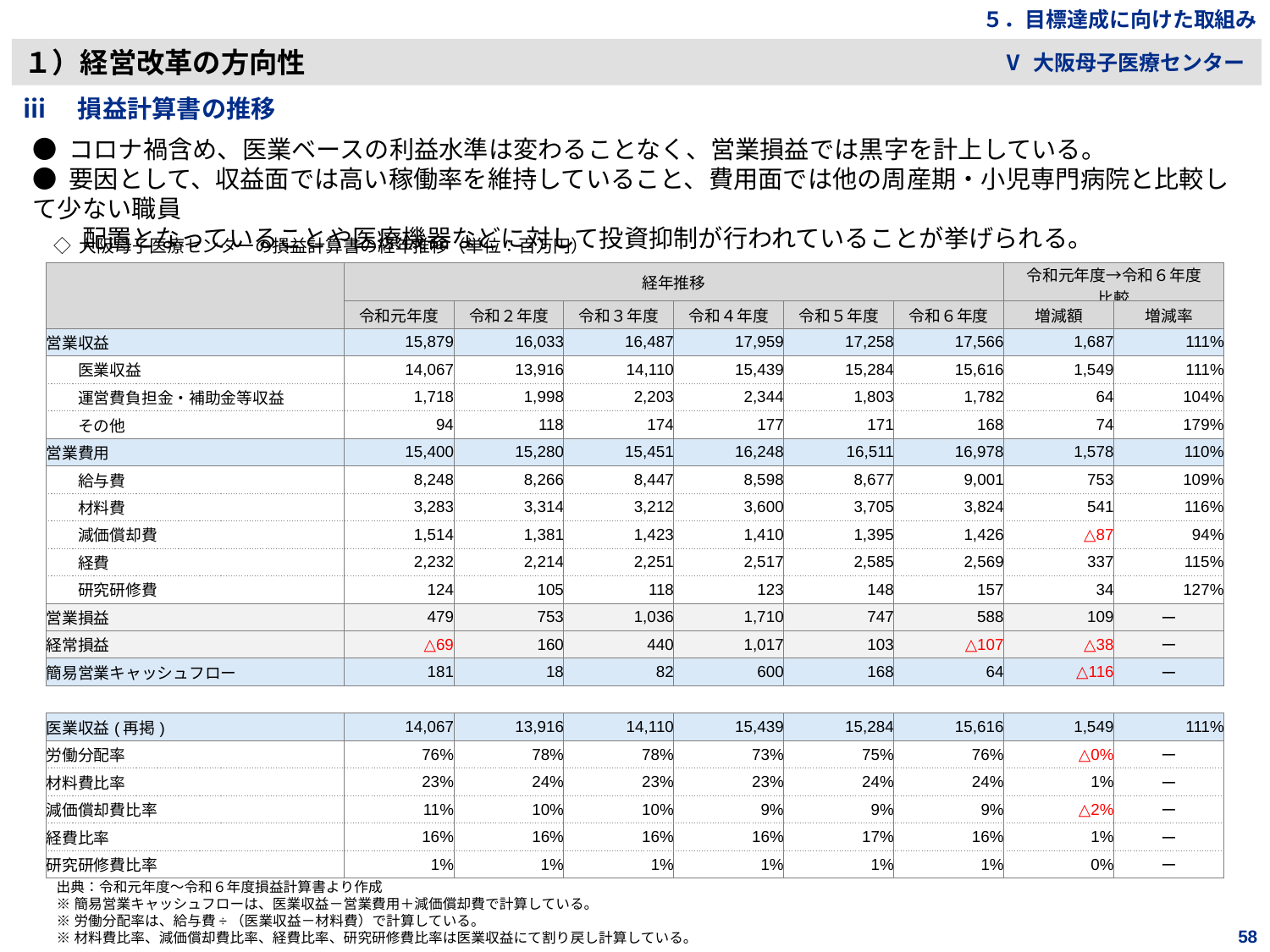

５．目標達成に向けた取組み
１）経営改革の方向性
Ⅴ 大阪母子医療センター
ⅲ　損益計算書の推移
● コロナ禍含め、医業ベースの利益水準は変わることなく、営業損益では黒字を計上している。
● 要因として、収益面では高い稼働率を維持していること、費用面では他の周産期・小児専門病院と比較して少ない職員
　　配置となっていることや医療機器などに対して投資抑制が行われていることが挙げられる。
◇ 大阪母子医療センターの損益計算書の経年推移（単位：百万円）
|  | 経年推移 |  |  |  |  |  | 令和元年度→令和６年度 比較 |  |
| --- | --- | --- | --- | --- | --- | --- | --- | --- |
|  | 令和元年度 | 令和２年度 | 令和３年度 | 令和４年度 | 令和５年度 | 令和６年度 | 増減額 | 増減率 |
| 営業収益 | 15,879 | 16,033 | 16,487 | 17,959 | 17,258 | 17,566 | 1,687 | 111% |
| 医業収益 | 14,067 | 13,916 | 14,110 | 15,439 | 15,284 | 15,616 | 1,549 | 111% |
| 運営費負担金・補助金等収益 | 1,718 | 1,998 | 2,203 | 2,344 | 1,803 | 1,782 | 64 | 104% |
| その他 | 94 | 118 | 174 | 177 | 171 | 168 | 74 | 179% |
| 営業費用 | 15,400 | 15,280 | 15,451 | 16,248 | 16,511 | 16,978 | 1,578 | 110% |
| 給与費 | 8,248 | 8,266 | 8,447 | 8,598 | 8,677 | 9,001 | 753 | 109% |
| 材料費 | 3,283 | 3,314 | 3,212 | 3,600 | 3,705 | 3,824 | 541 | 116% |
| 減価償却費 | 1,514 | 1,381 | 1,423 | 1,410 | 1,395 | 1,426 | △87 | 94% |
| 経費 | 2,232 | 2,214 | 2,251 | 2,517 | 2,585 | 2,569 | 337 | 115% |
| 研究研修費 | 124 | 105 | 118 | 123 | 148 | 157 | 34 | 127% |
| 営業損益 | 479 | 753 | 1,036 | 1,710 | 747 | 588 | 109 | ー |
| 経常損益 | △69 | 160 | 440 | 1,017 | 103 | △107 | △38 | ー |
| 簡易営業キャッシュフロー | 181 | 18 | 82 | 600 | 168 | 64 | △116 | ー |
|  |  |  |  |  |  |  |  |  |
| 医業収益(再掲) | 14,067 | 13,916 | 14,110 | 15,439 | 15,284 | 15,616 | 1,549 | 111% |
| 労働分配率 | 76% | 78% | 78% | 73% | 75% | 76% | △0% | ー |
| 材料費比率 | 23% | 24% | 23% | 23% | 24% | 24% | 1% | ー |
| 減価償却費比率 | 11% | 10% | 10% | 9% | 9% | 9% | △2% | ー |
| 経費比率 | 16% | 16% | 16% | 16% | 17% | 16% | 1% | ー |
| 研究研修費比率 | 1% | 1% | 1% | 1% | 1% | 1% | 0% | ー |
出典：令和元年度～令和６年度損益計算書より作成
※簡易営業キャッシュフローは、医業収益－営業費用＋減価償却費で計算している。
※労働分配率は、給与費÷（医業収益－材料費）で計算している。
※材料費比率、減価償却費比率、経費比率、研究研修費比率は医業収益にて割り戻し計算している。
58